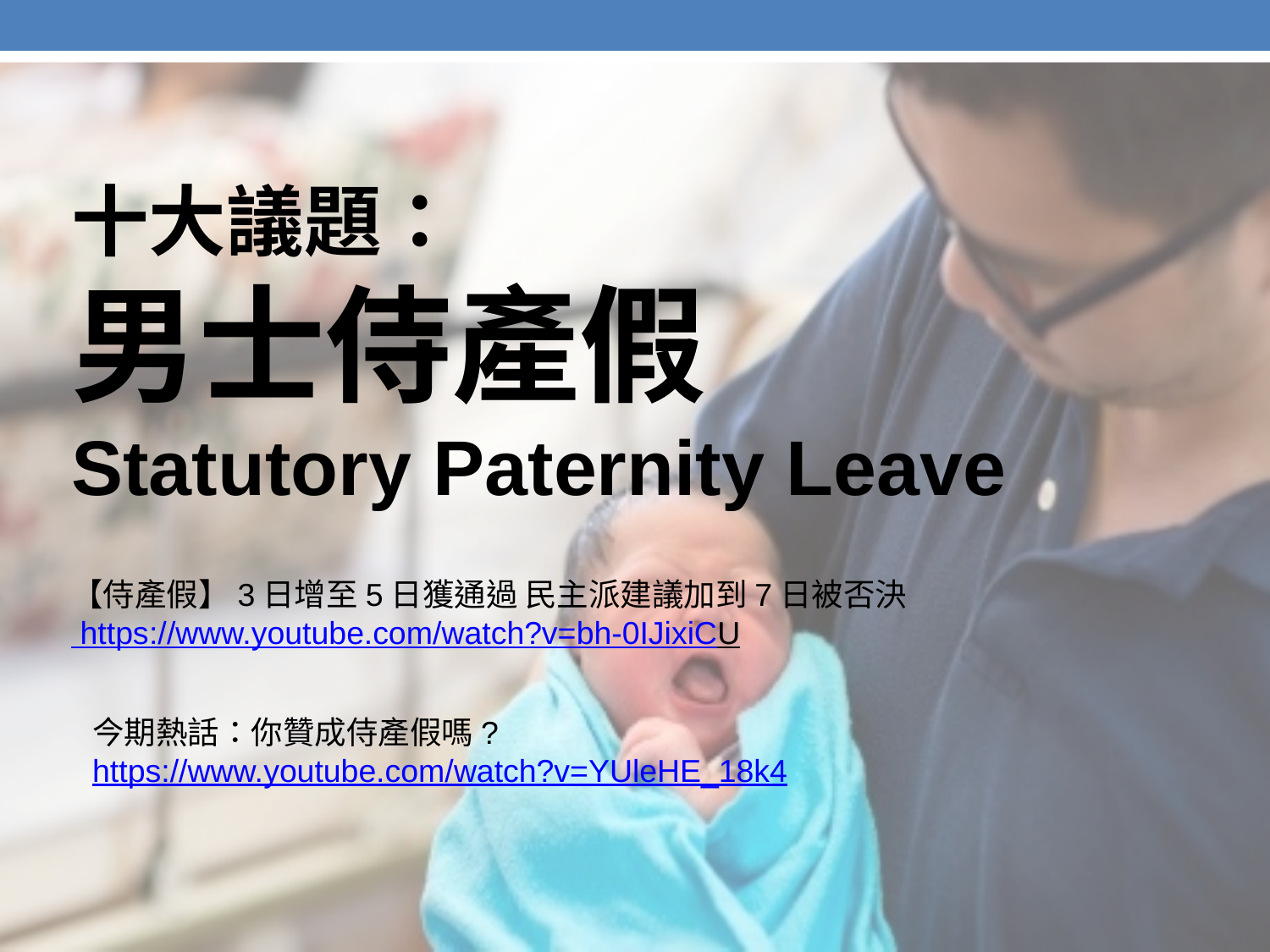

十大議題：
男士侍產假
Statutory Paternity Leave
【侍產假】3日增至5日獲通過 民主派建議加到7日被否決
 https://www.youtube.com/watch?v=bh-0IJixiCU
今期熱話：你贊成侍產假嗎?
https://www.youtube.com/watch?v=YUleHE_18k4